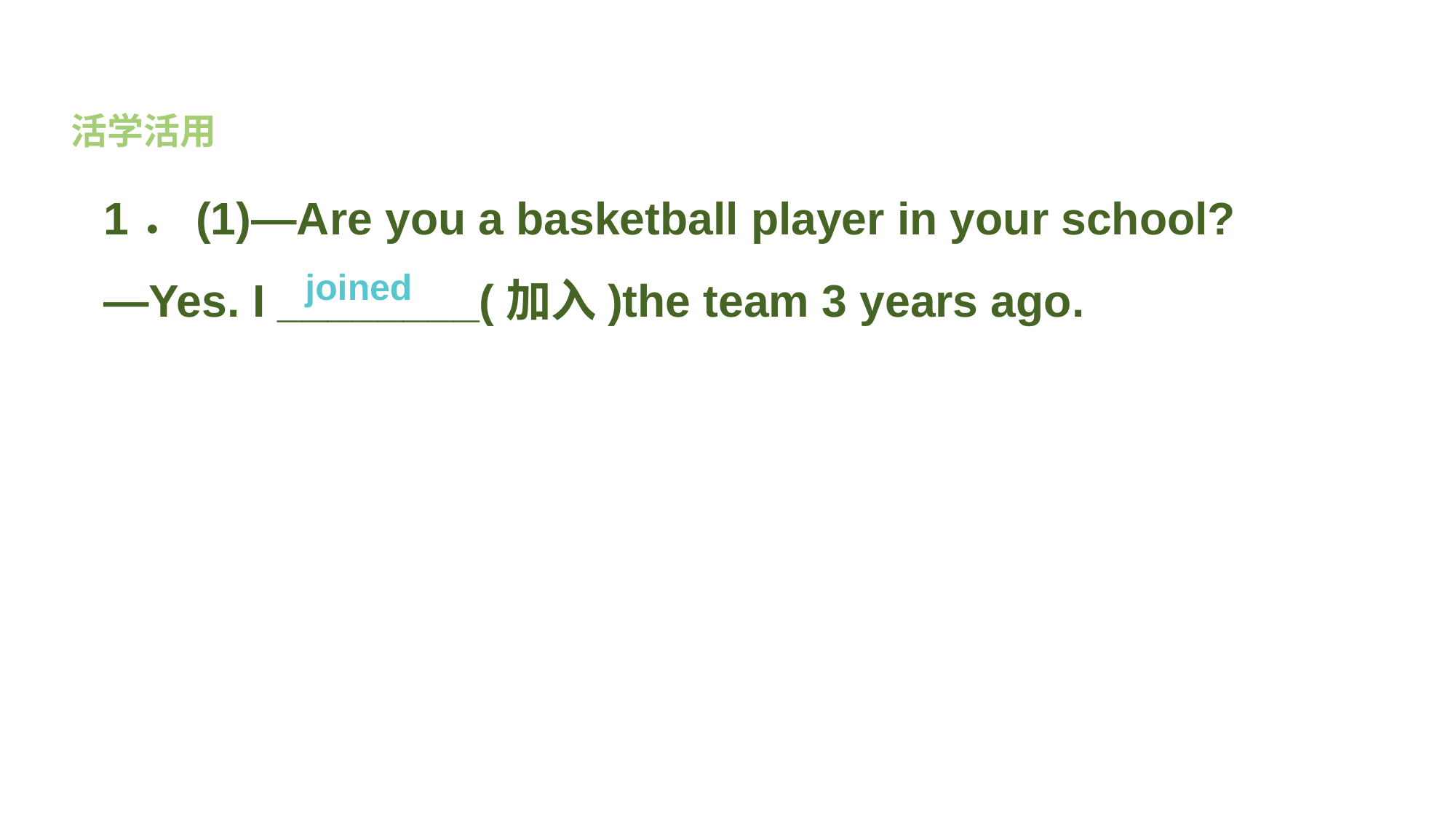

活学活用
1．(1)—Are you a basketball player in your school?
—Yes. I ________(加入)the team 3 years ago.
joined